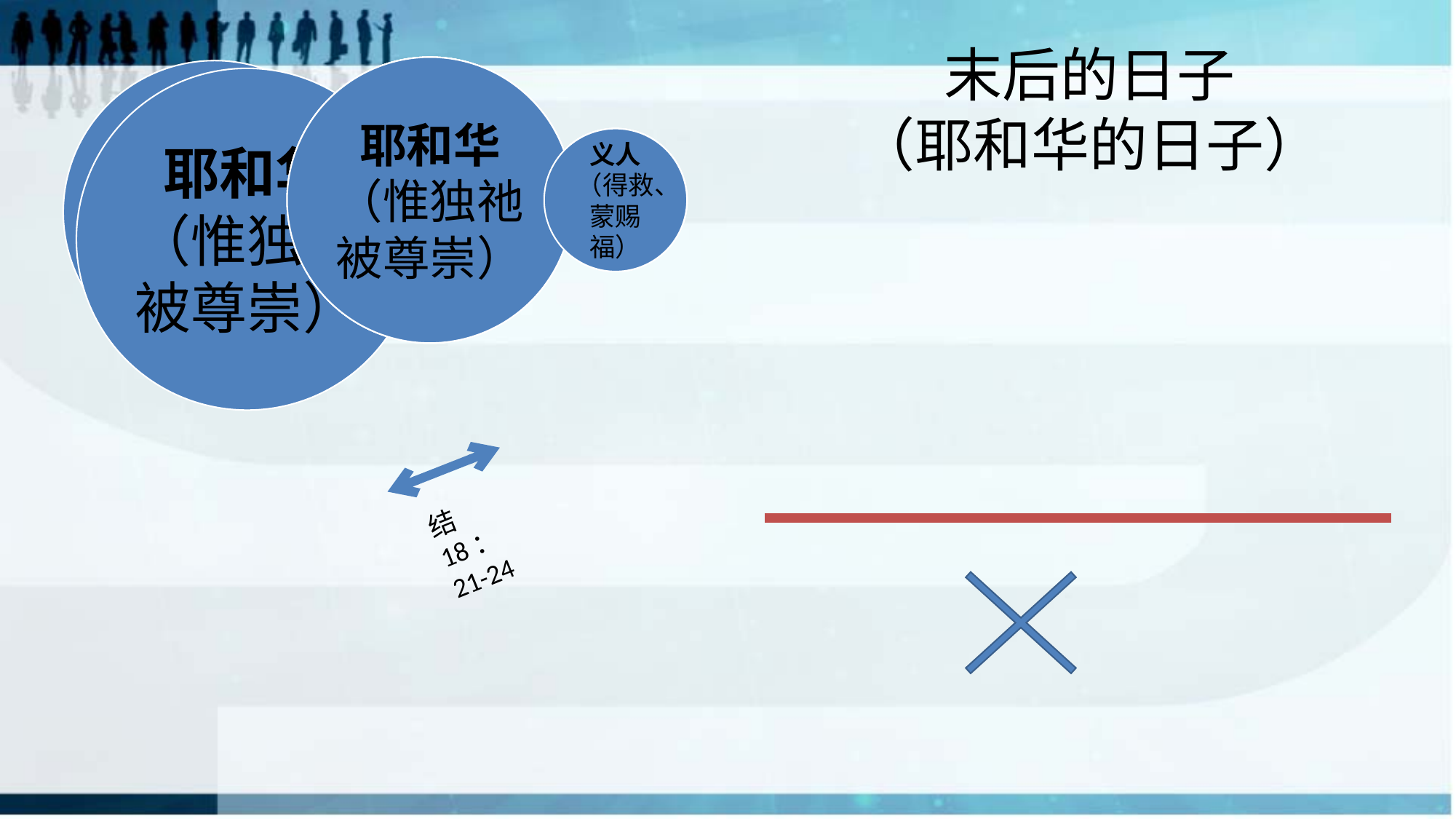

# 末后的日子 （耶和华的日子）
今日
神
（惟独祂被尊崇）
义人（蒙福）
耶和华（惟独祂被尊崇）
义人（蒙福）
耶和华（惟独祂被尊崇）
义人（得救、蒙赐福）
耶和华（惟独祂被尊崇）
义人（得救、蒙赐福）
耶和华（惟独祂被尊崇）
义人（得救、蒙赐福）
结18：21-24

耶和华（惟独祂被尊崇）
义人（得救、蒙赐福）
耶和华（惟独祂被尊崇）
义人（得救、蒙赐福）